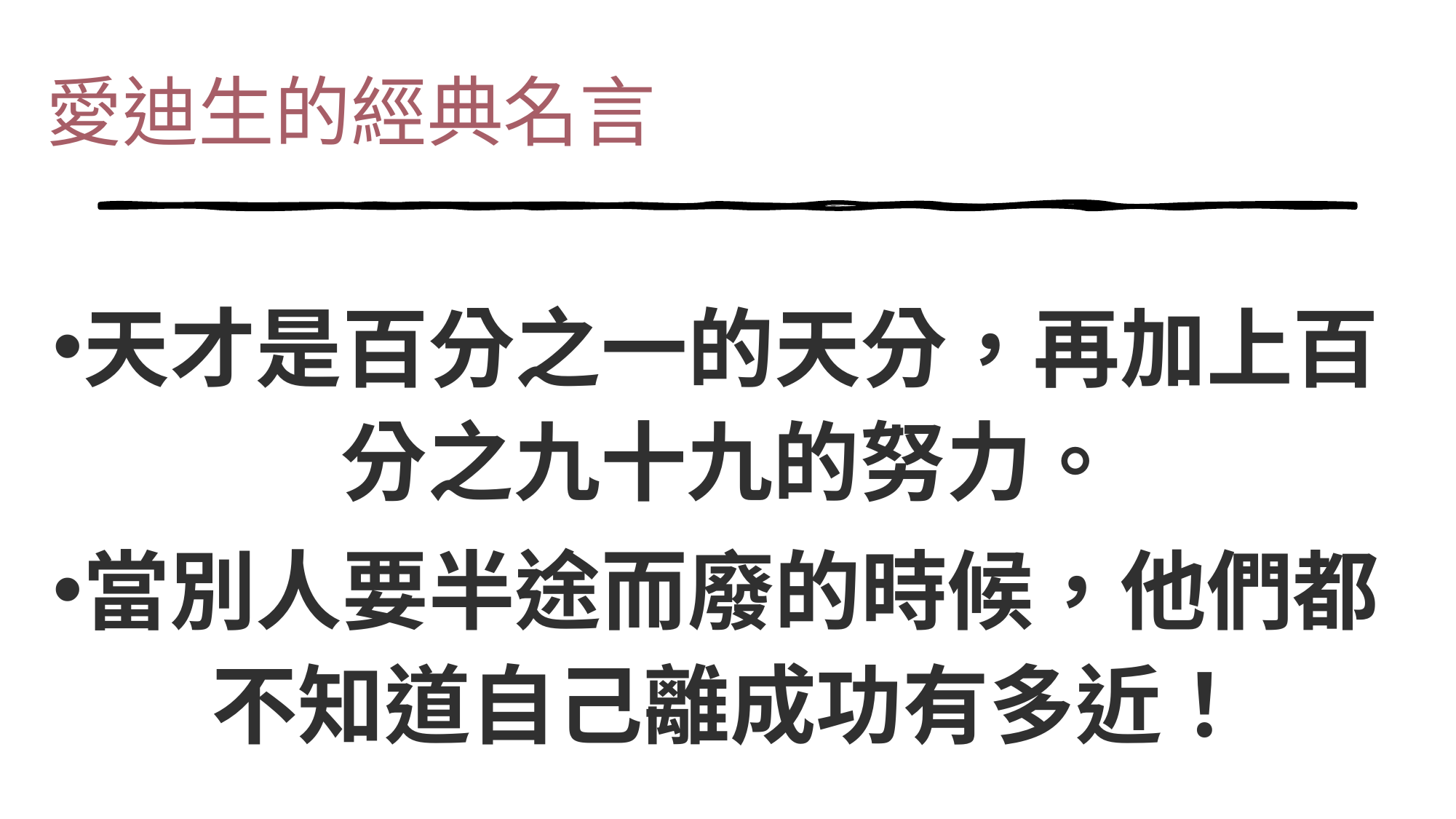

# 愛迪生的經典名言
天才是百分之一的天分，再加上百分之九十九的努力。
當別人要半途而廢的時候，他們都不知道自己離成功有多近！